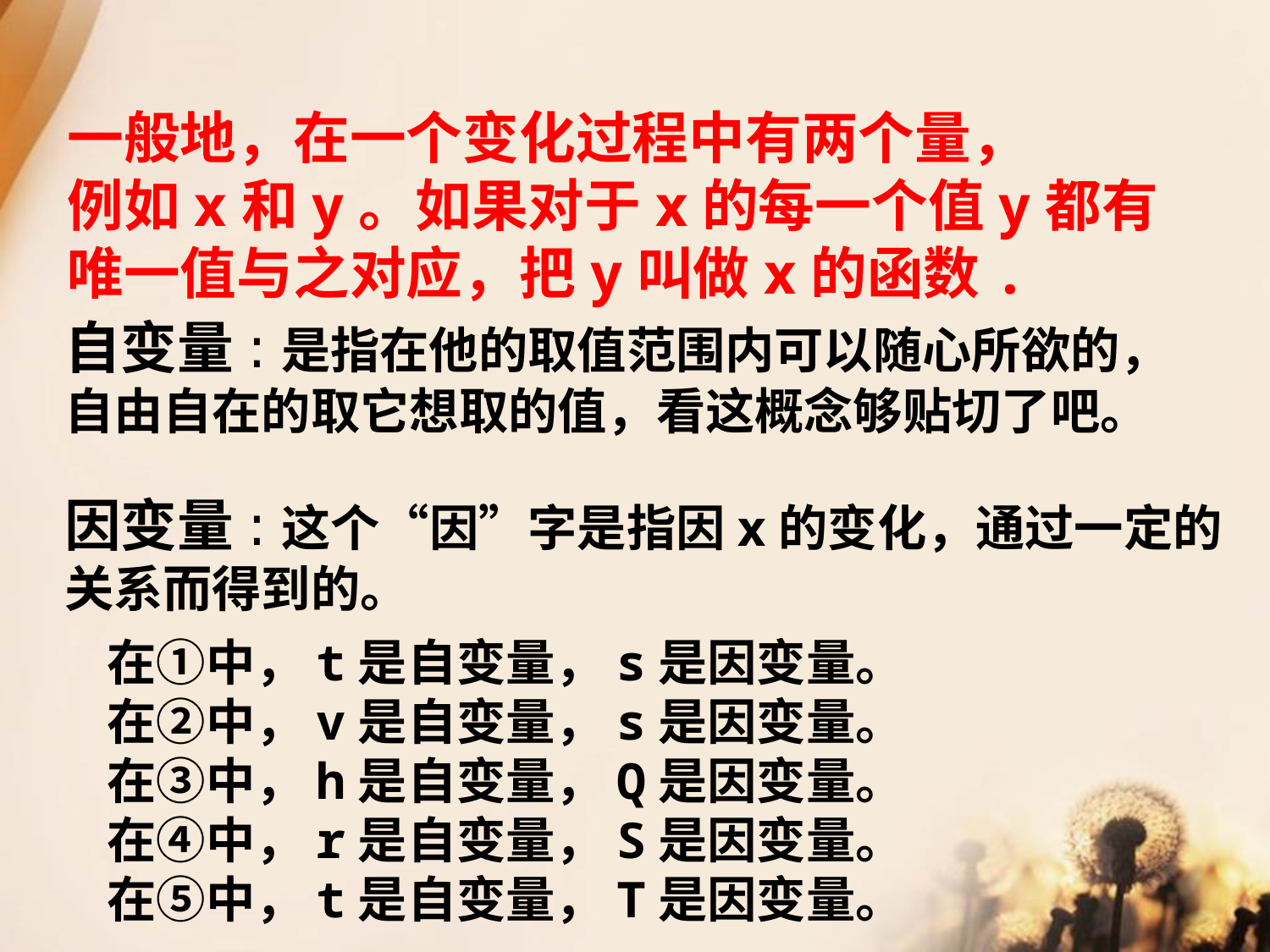

一般地，在一个变化过程中有两个量，
例如x和y。如果对于x的每一个值y都有
唯一值与之对应，把y叫做x的函数.
自变量:是指在他的取值范围内可以随心所欲的，
自由自在的取它想取的值，看这概念够贴切了吧。

因变量:这个“因”字是指因x的变化，通过一定的
关系而得到的。
在①中，t是自变量，s是因变量。
在②中，v是自变量，s是因变量。
在③中，h是自变量，Q是因变量。
在④中，r是自变量，S是因变量。
在⑤中，t是自变量，T是因变量。